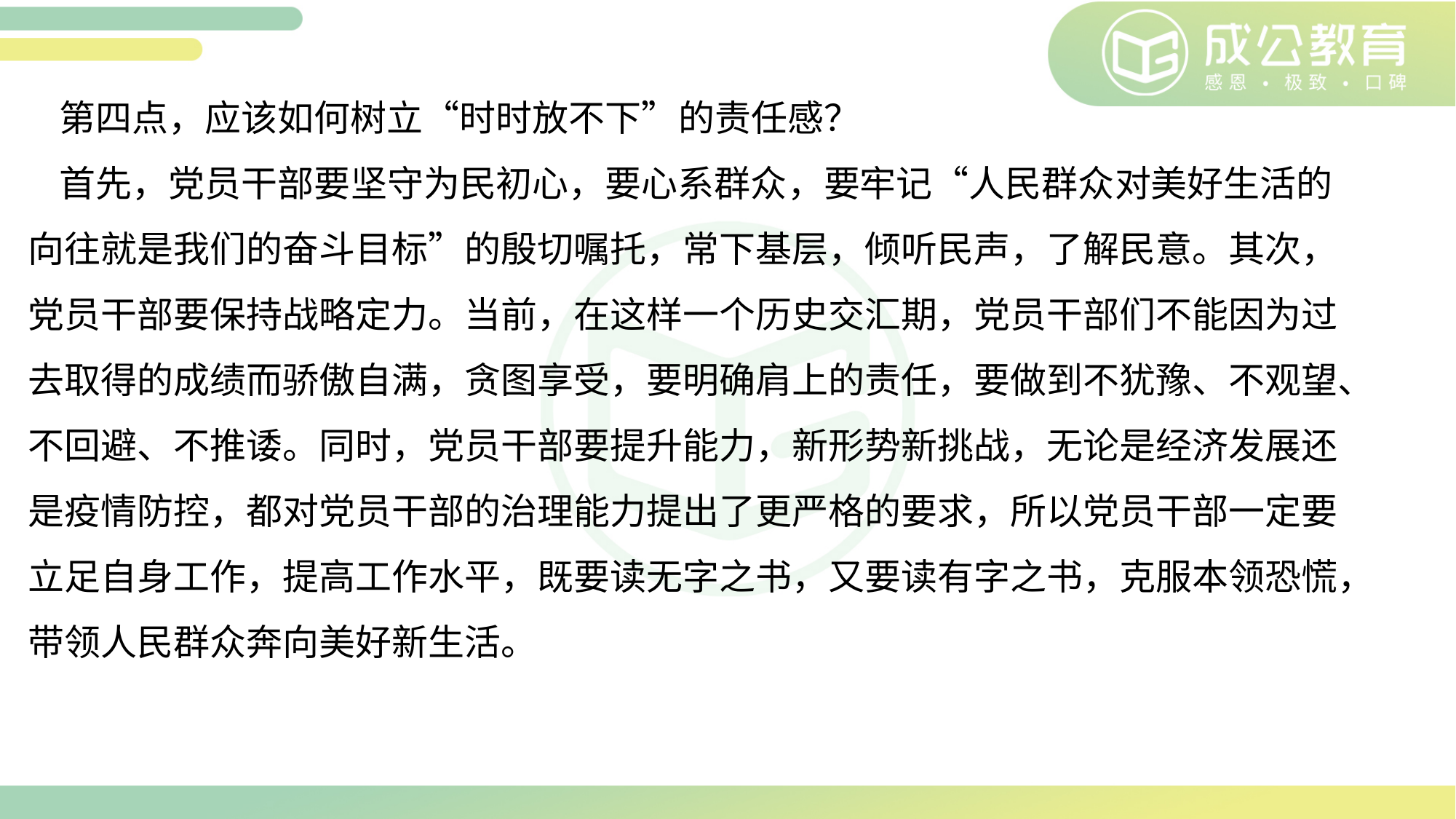

第四点，应该如何树立“时时放不下”的责任感？
首先，党员干部要坚守为民初心，要心系群众，要牢记“人民群众对美好生活的向往就是我们的奋斗目标”的殷切嘱托，常下基层，倾听民声，了解民意。其次，党员干部要保持战略定力。当前，在这样一个历史交汇期，党员干部们不能因为过去取得的成绩而骄傲自满，贪图享受，要明确肩上的责任，要做到不犹豫、不观望、不回避、不推诿。同时，党员干部要提升能力，新形势新挑战，无论是经济发展还是疫情防控，都对党员干部的治理能力提出了更严格的要求，所以党员干部一定要立足自身工作，提高工作水平，既要读无字之书，又要读有字之书，克服本领恐慌，带领人民群众奔向美好新生活。